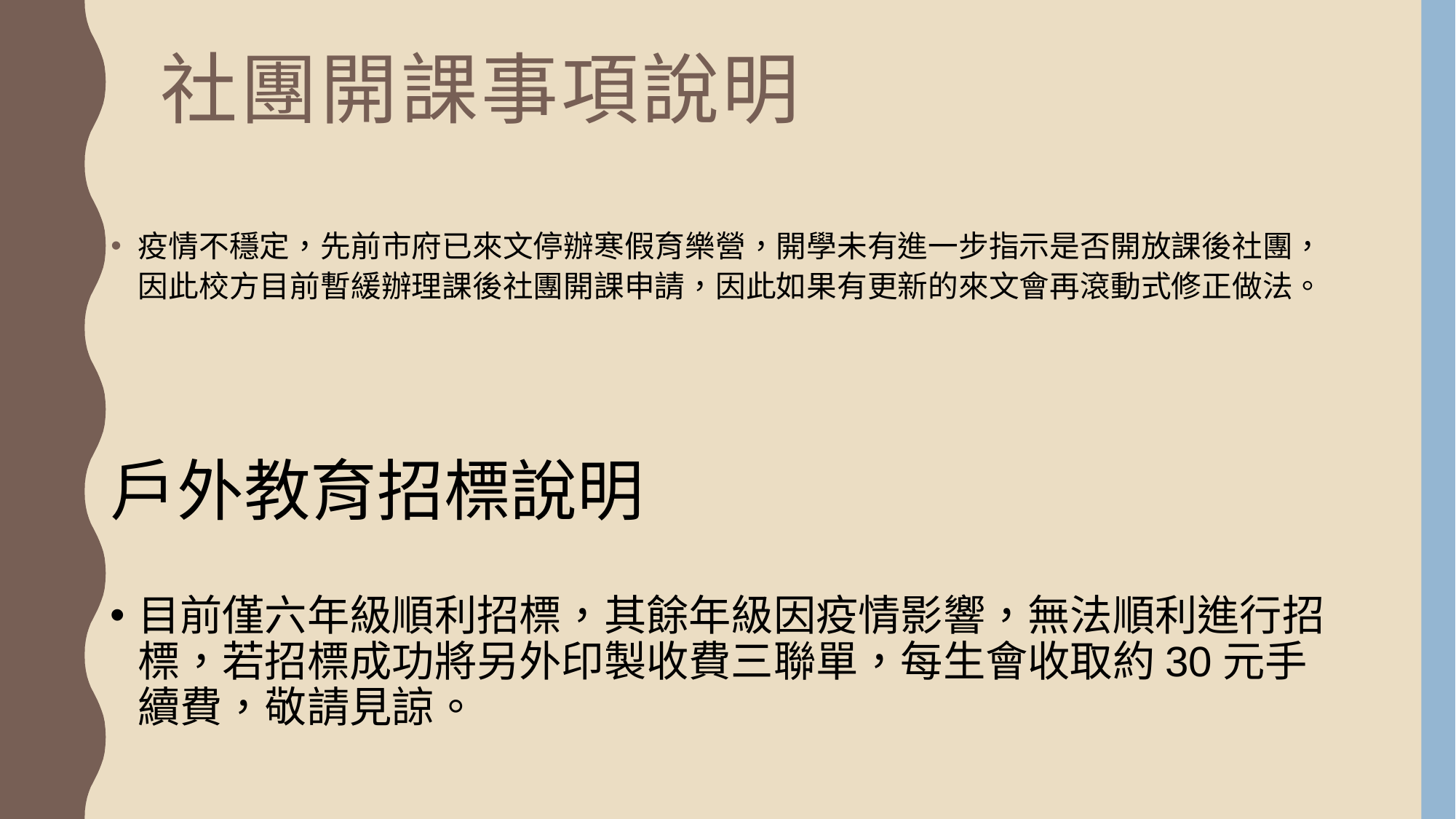

# 社團開課事項說明
疫情不穩定，先前市府已來文停辦寒假育樂營，開學未有進一步指示是否開放課後社團，因此校方目前暫緩辦理課後社團開課申請，因此如果有更新的來文會再滾動式修正做法。

戶外教育招標說明
目前僅六年級順利招標，其餘年級因疫情影響，無法順利進行招標，若招標成功將另外印製收費三聯單，每生會收取約30元手續費，敬請見諒。